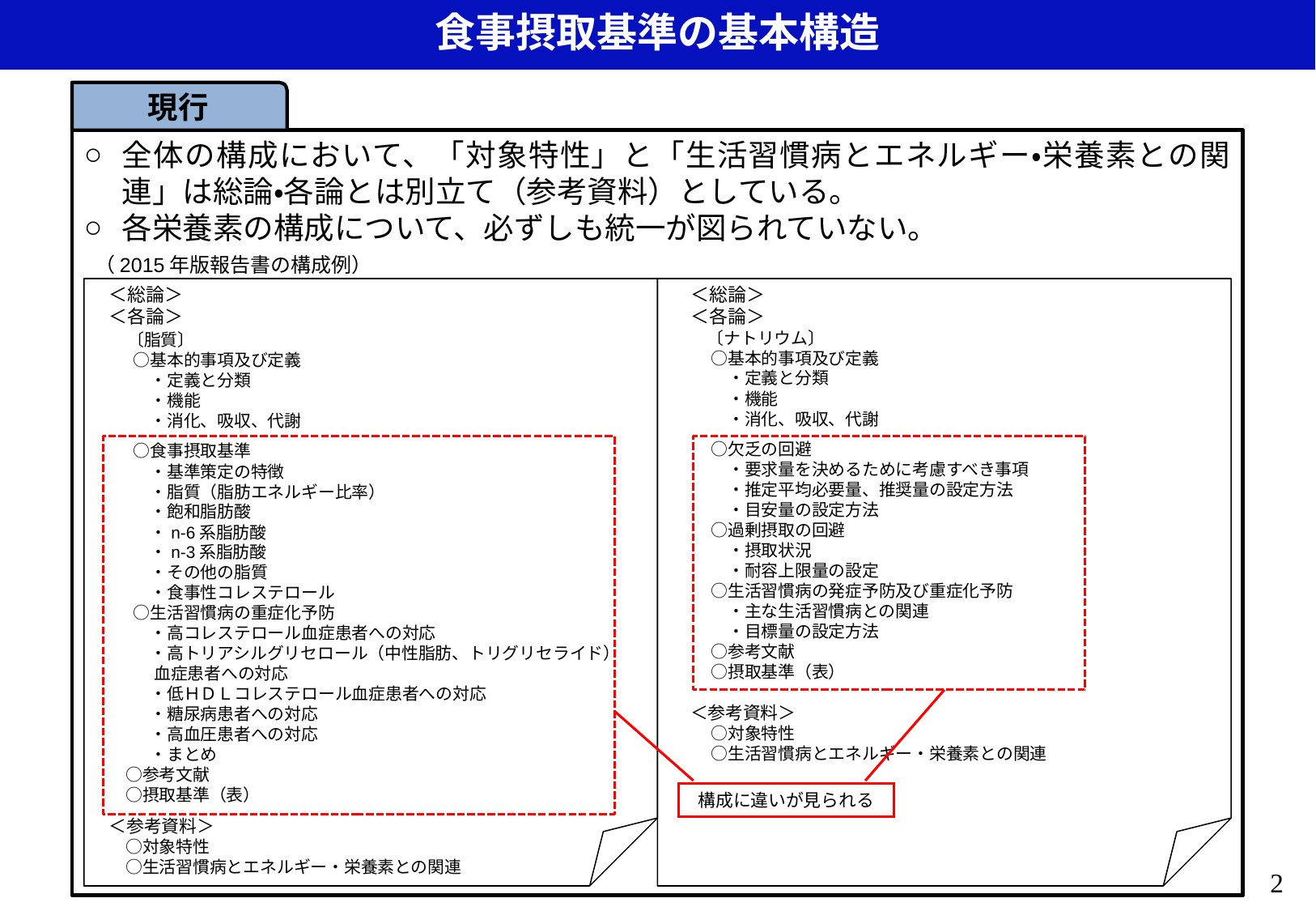

食事摂取基準の基本構造
現行
全体の構成において、「対象特性」と「生活習慣病とエネルギー・栄養素との関連」は総論・各論とは別立て（参考資料）としている。
各栄養素の構成について、必ずしも統一が図られていない。
（2015年版報告書の構成例）
＜総論＞
＜各論＞
　〔脂質〕
 　○基本的事項及び定義
 　　・定義と分類
 　　・機能
 　　・消化、吸収、代謝
 　○食事摂取基準
 　　・基準策定の特徴
 　　・脂質（脂肪エネルギー比率）
 　　・飽和脂肪酸
 　　・n-6系脂肪酸
 　　・n-3系脂肪酸
 　　・その他の脂質
 　　・食事性コレステロール
 　○生活習慣病の重症化予防
 　　・高コレステロール血症患者への対応
 　　・高トリアシルグリセロール（中性脂肪、トリグリセライド）
 　　 血症患者への対応
 　　・低ＨＤＬコレステロール血症患者への対応
 　　・糖尿病患者への対応
 　　・高血圧患者への対応
 　　・まとめ
　○参考文献
　○摂取基準（表）
＜参考資料＞
　○対象特性
　○生活習慣病とエネルギー・栄養素との関連

＜総論＞
＜各論＞
　〔ナトリウム〕
　 ○基本的事項及び定義
　 　・定義と分類
　 　・機能
　 　・消化、吸収、代謝
　 ○欠乏の回避
　 　・要求量を決めるために考慮すべき事項
　 　・推定平均必要量、推奨量の設定方法
　 　・目安量の設定方法
　 ○過剰摂取の回避
　 　・摂取状況
　 　・耐容上限量の設定
　 ○生活習慣病の発症予防及び重症化予防
　 　・主な生活習慣病との関連
　 　・目標量の設定方法
　 ○参考文献
　 ○摂取基準（表）
＜参考資料＞
　 ○対象特性
　 ○生活習慣病とエネルギー・栄養素との関連

構成に違いが見られる
2